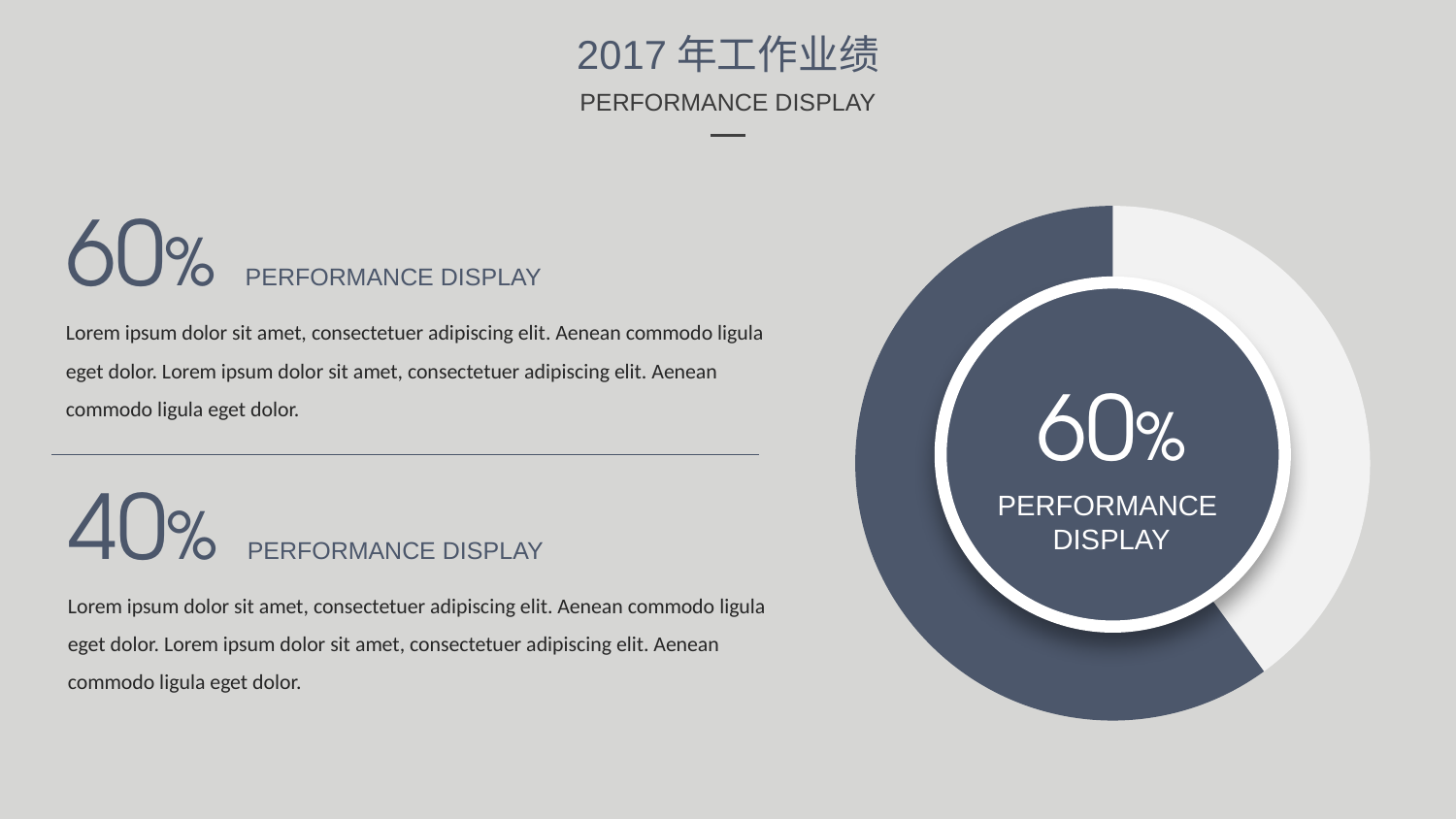

2017年工作业绩
PERFORMANCE DISPLAY
60%

### Chart

| Category | 占比 |
|---|---|
| 男性 | 0.4 |
| 女性 | 0.6 |
PERFORMANCE DISPLAY

Lorem ipsum dolor sit amet, consectetuer adipiscing elit. Aenean commodo ligula eget dolor. Lorem ipsum dolor sit amet, consectetuer adipiscing elit. Aenean commodo ligula eget dolor.
60%
40%
PERFORMANCE
DISPLAY
PERFORMANCE DISPLAY
Lorem ipsum dolor sit amet, consectetuer adipiscing elit. Aenean commodo ligula eget dolor. Lorem ipsum dolor sit amet, consectetuer adipiscing elit. Aenean commodo ligula eget dolor.